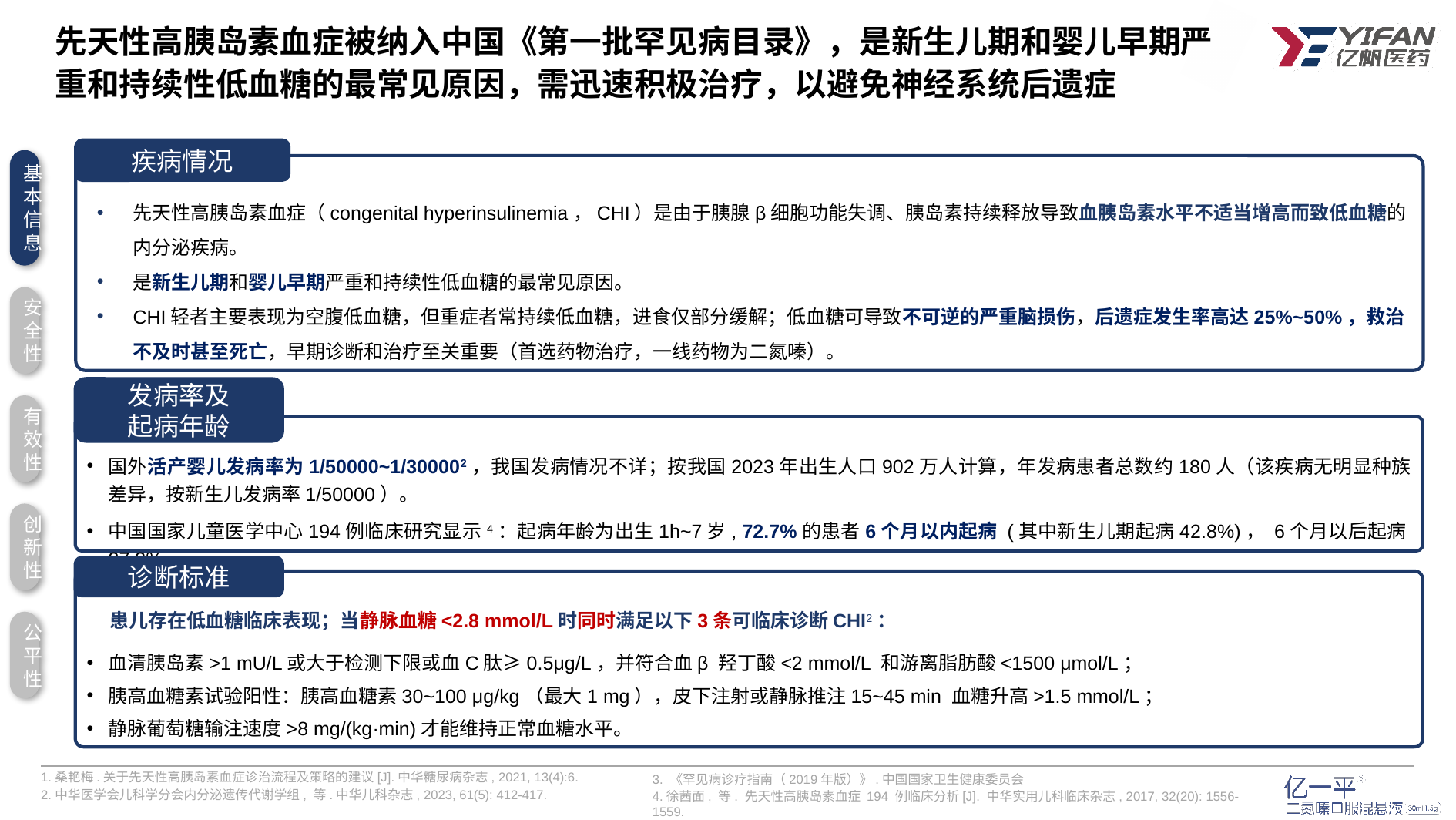

先天性高胰岛素血症被纳入中国《第一批罕见病目录》，是新生儿期和婴儿早期严重和持续性低血糖的最常见原因，需迅速积极治疗，以避免神经系统后遗症
疾病情况
基本信息

先天性高胰岛素血症（congenital hyperinsulinemia，CHI）是由于胰腺β细胞功能失调、胰岛素持续释放导致血胰岛素水平不适当增高而致低血糖的内分泌疾病。
是新生儿期和婴儿早期严重和持续性低血糖的最常见原因。
CHI轻者主要表现为空腹低血糖，但重症者常持续低血糖，进食仅部分缓解；低血糖可导致不可逆的严重脑损伤，后遗症发生率高达25%~50%，救治不及时甚至死亡，早期诊断和治疗至关重要（首选药物治疗，一线药物为二氮嗪）。
安全性
发病率及
起病年龄
有效性

国外活产婴儿发病率为1/50000~1/300002，我国发病情况不详；按我国2023年出生人口902万人计算，年发病患者总数约180人（该疾病无明显种族差异，按新生儿发病率1/50000）。
中国国家儿童医学中心194例临床研究显示4：起病年龄为出生1h~7岁, 72.7%的患者6个月以内起病 (其中新生儿期起病42.8%)， 6个月以后起病27.3% 。
创新性
诊断标准

患儿存在低血糖临床表现；当静脉血糖<2.8 mmol/L时同时满足以下3条可临床诊断CHI2：
血清胰岛素>1 mU/L或大于检测下限或血C肽≥0.5μg/L，并符合血β 羟丁酸<2 mmol/L 和游离脂肪酸<1500 μmol/L；
胰高血糖素试验阳性：胰高血糖素30~100 μg/kg（最大1 mg），皮下注射或静脉推注15~45 min 血糖升高>1.5 mmol/L；
静脉葡萄糖输注速度>8 mg/(kg·min)才能维持正常血糖水平。
公平性
1.桑艳梅.关于先天性高胰岛素血症诊治流程及策略的建议[J].中华糖尿病杂志, 2021, 13(4):6.
2.中华医学会儿科学分会内分泌遗传代谢学组, 等.中华儿科杂志, 2023, 61(5): 412-417.
3. 《罕见病诊疗指南（2019年版）》.中国国家卫生健康委员会
4.徐茜面, 等. 先天性高胰岛素血症 194 例临床分析[J]. 中华实用儿科临床杂志, 2017, 32(20): 1556-1559.